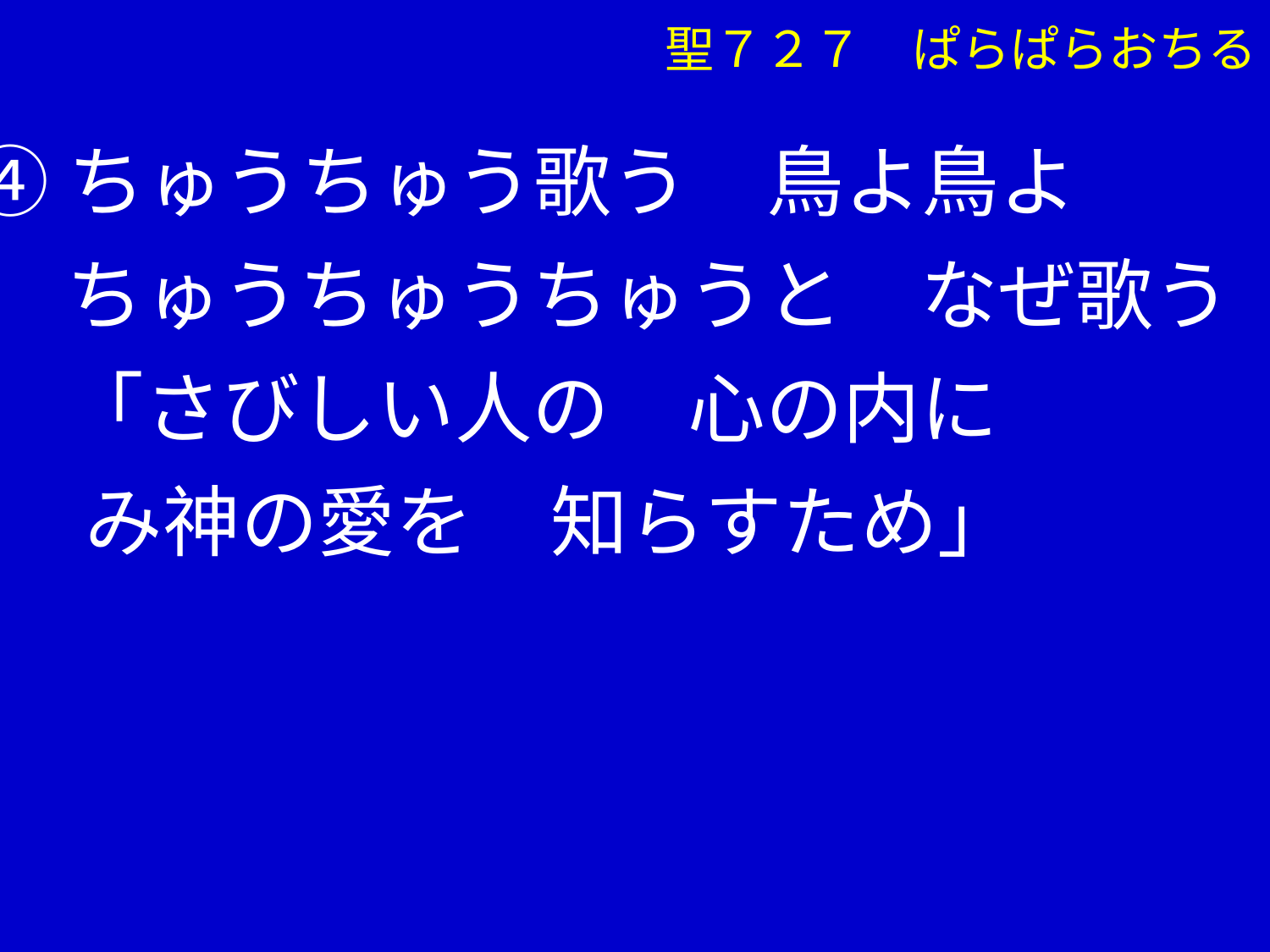

聖７２７　ぱらぱらおちる
④ちゅうちゅう歌う　鳥よ鳥よ
　 ちゅうちゅうちゅうと　なぜ歌う
　 「さびしい人の　心の内に
 　み神の愛を　知らすため」